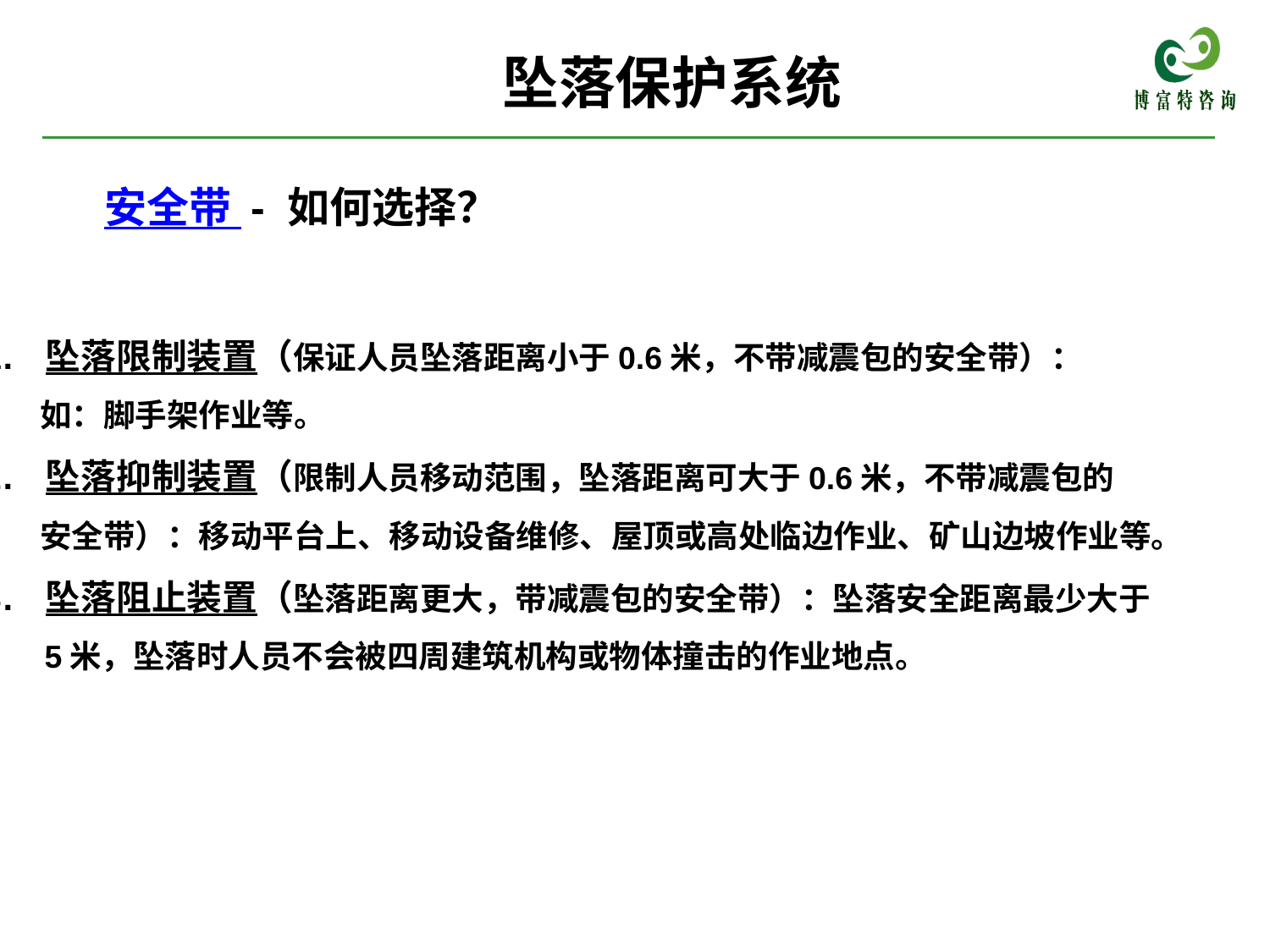

# 坠落保护系统
安全带 - 如何选择？

坠落限制装置（保证人员坠落距离小于0.6米，不带减震包的安全带）：
       如：脚手架作业等。
坠落抑制装置（限制人员移动范围，坠落距离可大于0.6米，不带减震包的
       安全带）：移动平台上、移动设备维修、屋顶或高处临边作业、矿山边坡作业等。
坠落阻止装置（坠落距离更大，带减震包的安全带）：坠落安全距离最少大于
       5米，坠落时人员不会被四周建筑机构或物体撞击的作业地点。